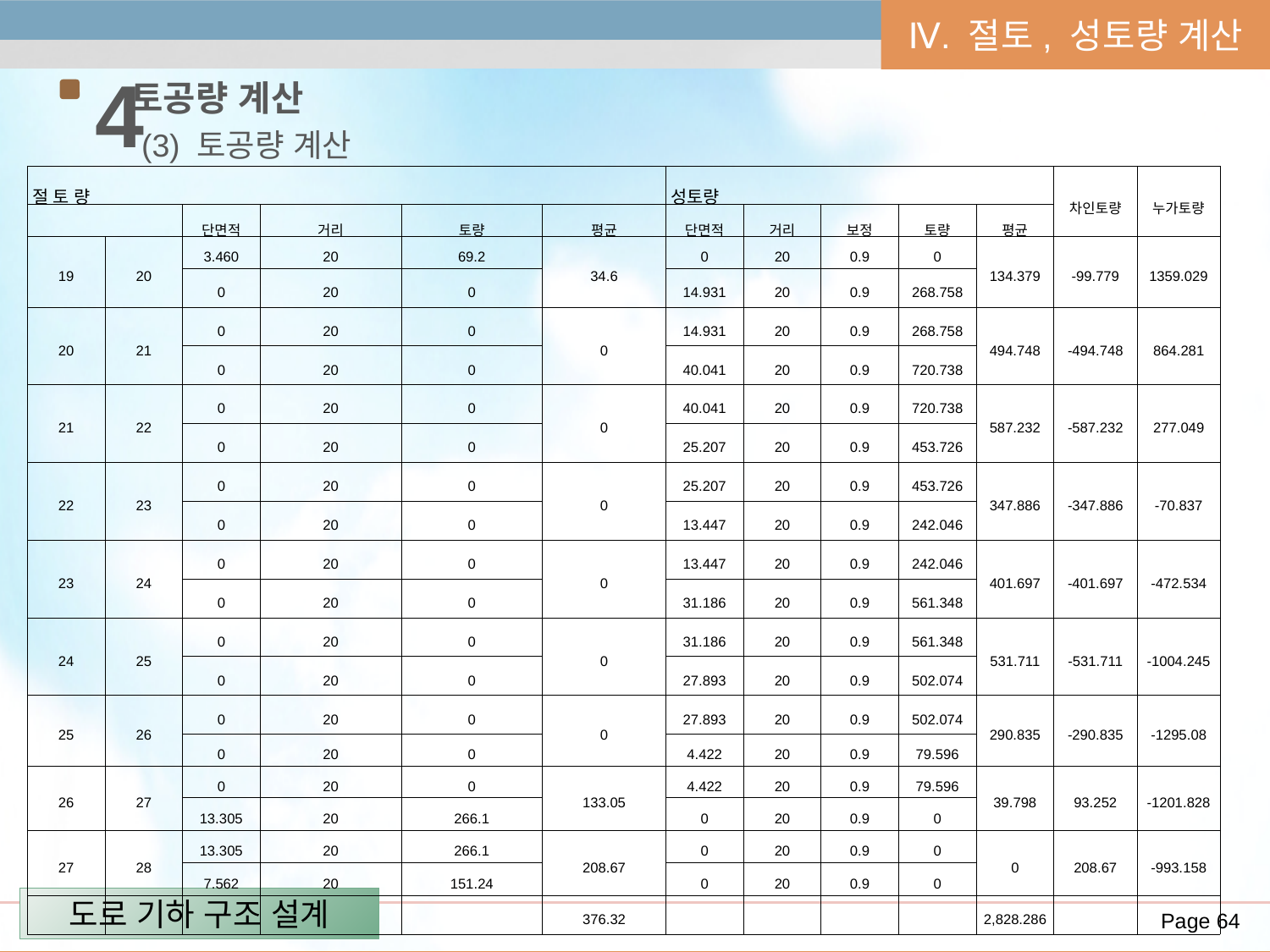

Ⅳ. 절토, 성토량 계산
4
토공량 계산

(3) 토공량 계산
| 절 토 량 |  |  |  |  |  | 성토량 |  |  |  |  | 차인토량 | 누가토량 |
| --- | --- | --- | --- | --- | --- | --- | --- | --- | --- | --- | --- | --- |
|  |  | 단면적 | 거리 | 토량 | 평균 | 단면적 | 거리 | 보정 | 토량 | 평균 |  |  |
| 19 | 20 | 3.460 | 20 | 69.2 | 34.6 | 0 | 20 | 0.9 | 0 | 134.379 | -99.779 | 1359.029 |
|  |  | 0 | 20 | 0 |  | 14.931 | 20 | 0.9 | 268.758 |  |  |  |
| 20 | 21 | 0 | 20 | 0 | 0 | 14.931 | 20 | 0.9 | 268.758 | 494.748 | -494.748 | 864.281 |
|  |  | 0 | 20 | 0 |  | 40.041 | 20 | 0.9 | 720.738 |  |  |  |
| 21 | 22 | 0 | 20 | 0 | 0 | 40.041 | 20 | 0.9 | 720.738 | 587.232 | -587.232 | 277.049 |
|  |  | 0 | 20 | 0 |  | 25.207 | 20 | 0.9 | 453.726 |  |  |  |
| 22 | 23 | 0 | 20 | 0 | 0 | 25.207 | 20 | 0.9 | 453.726 | 347.886 | -347.886 | -70.837 |
|  |  | 0 | 20 | 0 |  | 13.447 | 20 | 0.9 | 242.046 |  |  |  |
| 23 | 24 | 0 | 20 | 0 | 0 | 13.447 | 20 | 0.9 | 242.046 | 401.697 | -401.697 | -472.534 |
|  |  | 0 | 20 | 0 |  | 31.186 | 20 | 0.9 | 561.348 |  |  |  |
| 24 | 25 | 0 | 20 | 0 | 0 | 31.186 | 20 | 0.9 | 561.348 | 531.711 | -531.711 | -1004.245 |
|  |  | 0 | 20 | 0 |  | 27.893 | 20 | 0.9 | 502.074 |  |  |  |
| 25 | 26 | 0 | 20 | 0 | 0 | 27.893 | 20 | 0.9 | 502.074 | 290.835 | -290.835 | -1295.08 |
|  |  | 0 | 20 | 0 |  | 4.422 | 20 | 0.9 | 79.596 |  |  |  |
| 26 | 27 | 0 | 20 | 0 | 133.05 | 4.422 | 20 | 0.9 | 79.596 | 39.798 | 93.252 | -1201.828 |
|  |  | 13.305 | 20 | 266.1 |  | 0 | 20 | 0.9 | 0 |  |  |  |
| 27 | 28 | 13.305 | 20 | 266.1 | 208.67 | 0 | 20 | 0.9 | 0 | 0 | 208.67 | -993.158 |
|  |  | 7.562 | 20 | 151.24 |  | 0 | 20 | 0.9 | 0 |  |  |  |
|  |  |  |  |  | 376.32 |  |  |  |  | 2,828.286 |  |  |
도로 기하 구조 설계
Page 64